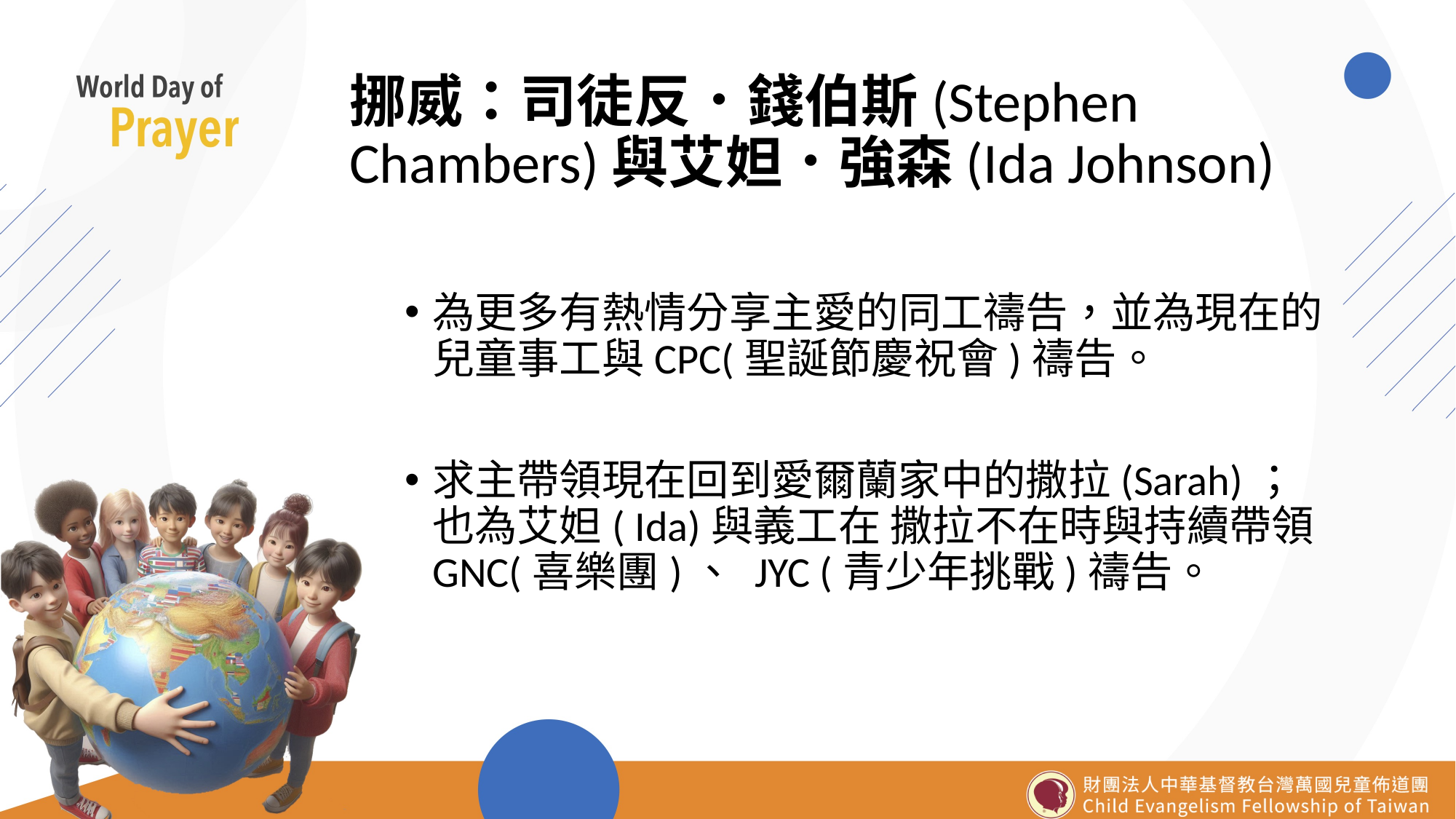

# 挪威：司徒反．錢伯斯(Stephen Chambers)與艾妲．強森(Ida Johnson)
為更多有熱情分享主愛的同工禱告，並為現在的兒童事工與CPC(聖誕節慶祝會)禱告。

求主帶領現在回到愛爾蘭家中的撒拉(Sarah)；也為艾妲( Ida)與義工在 撒拉不在時與持續帶領GNC(喜樂團)、 JYC (青少年挑戰)禱告。